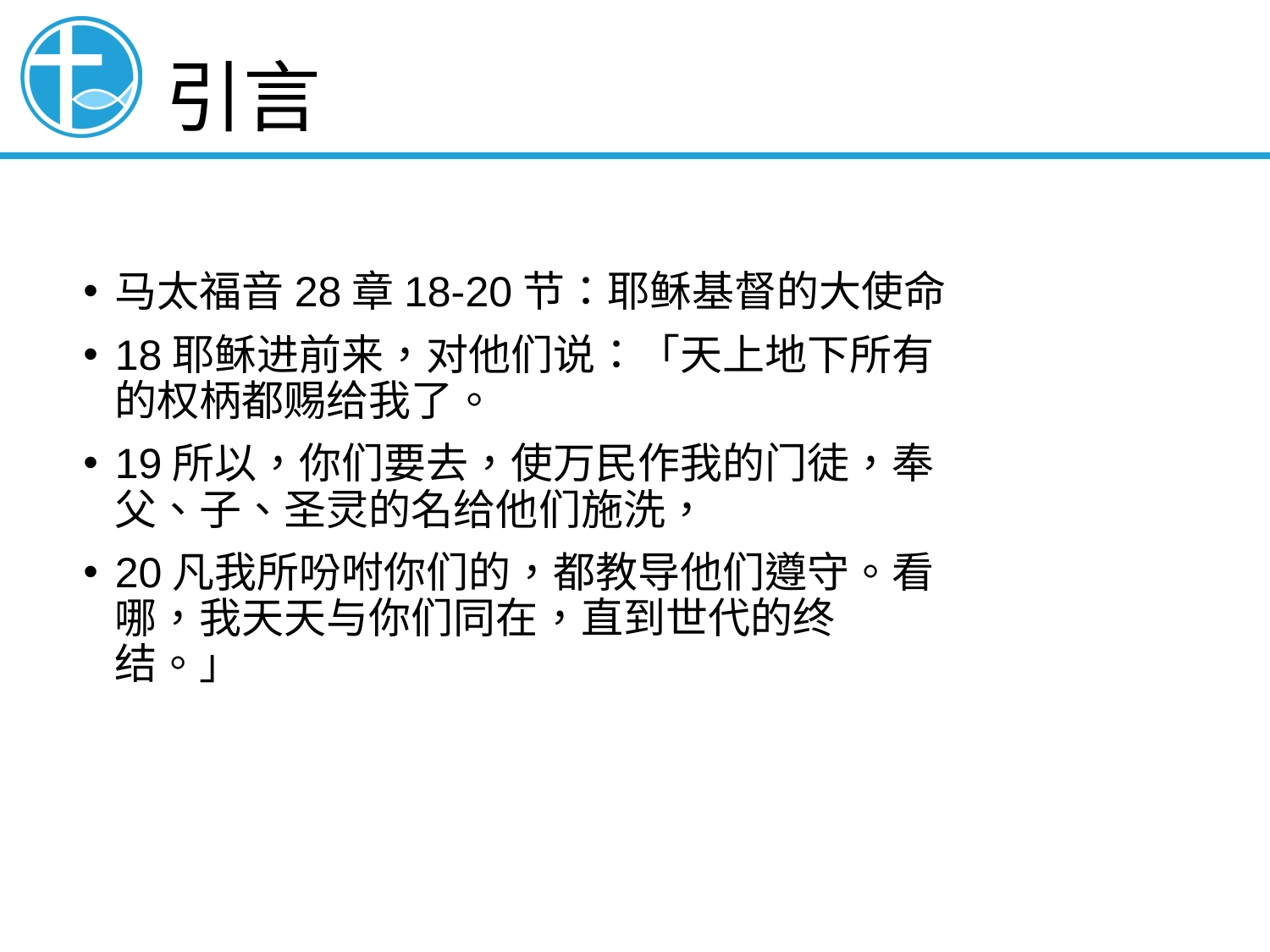

# 引言
马太福音28章18-20节：耶稣基督的大使命
18耶稣进前来，对他们说：「天上地下所有的权柄都赐给我了。
19所以，你们要去，使万民作我的门徒，奉父、子、圣灵的名给他们施洗，
20凡我所吩咐你们的，都教导他们遵守。看哪，我天天与你们同在，直到世代的终结。」